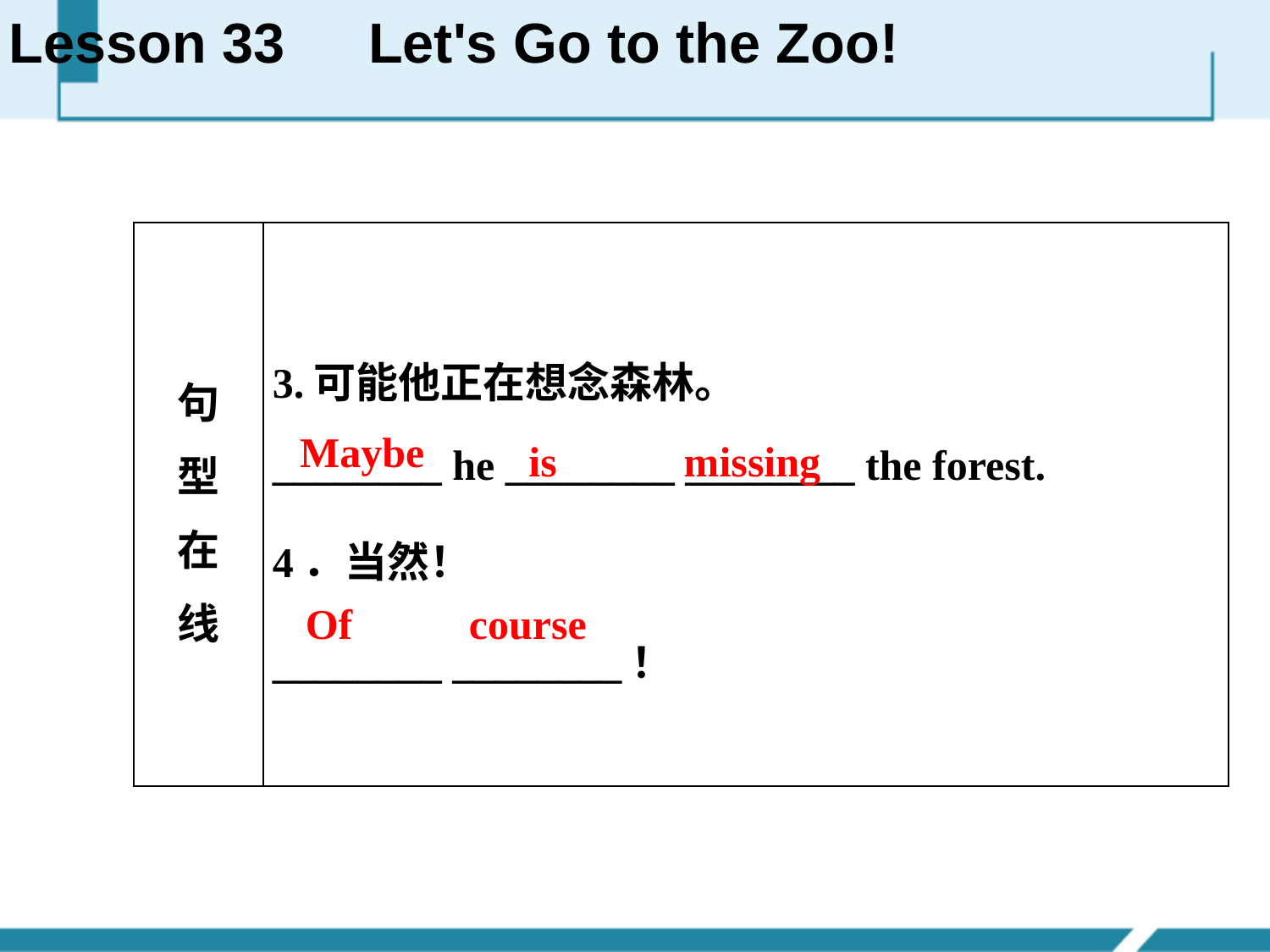

Lesson 33　Let's Go to the Zoo!
| 句 型 在 线 | 3.可能他正在想念森林。 \_\_\_\_\_\_\_\_ he \_\_\_\_\_\_\_\_ \_\_\_\_\_\_\_\_ the forest. 4．当然！ \_\_\_\_\_\_\_\_ \_\_\_\_\_\_\_\_！ |
| --- | --- |

Maybe
is            missing
Of           course